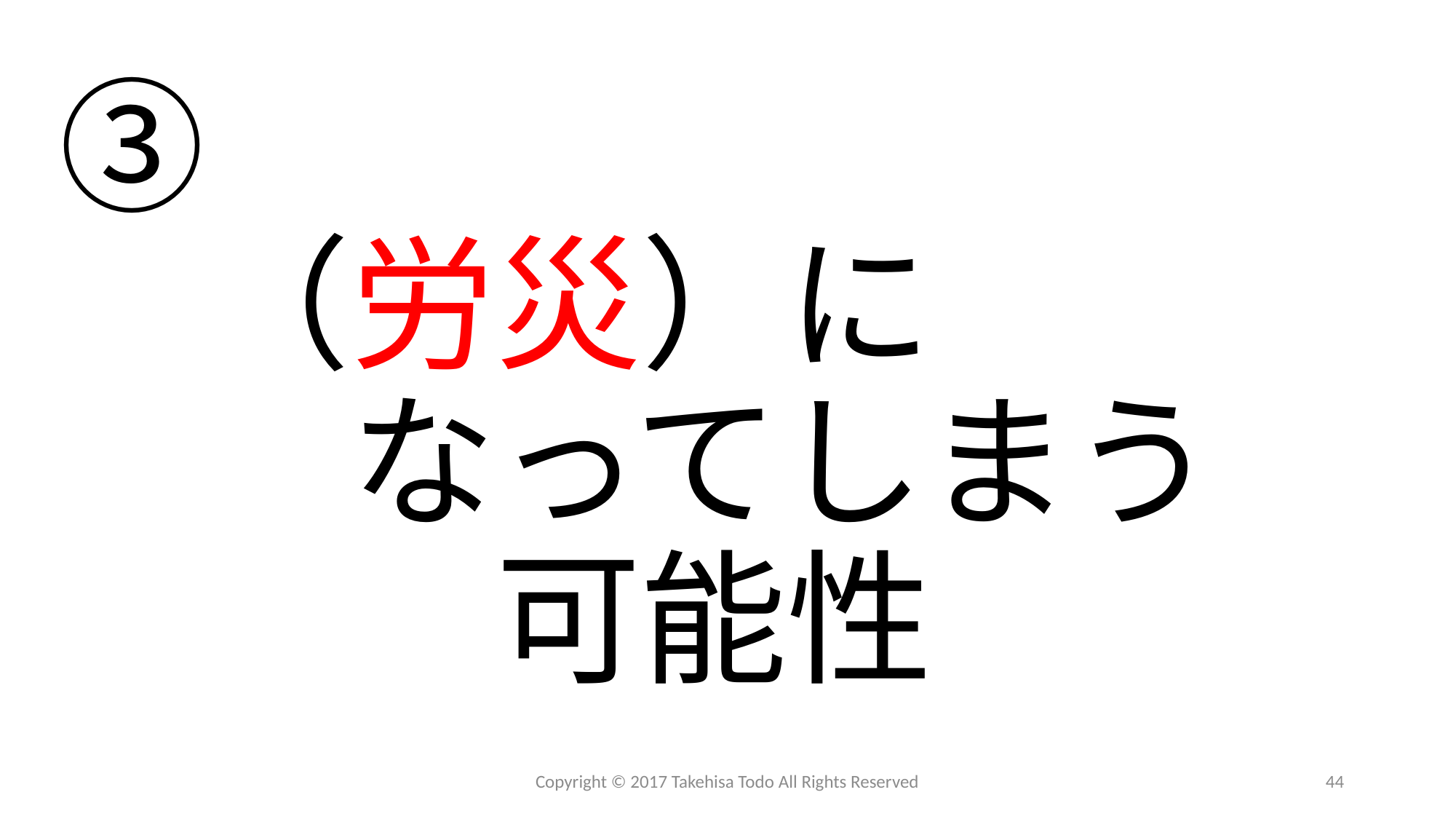

# ③ 　（労災）に 　　なってしまう 　　　可能性
Copyright © 2017 Takehisa Todo All Rights Reserved
44